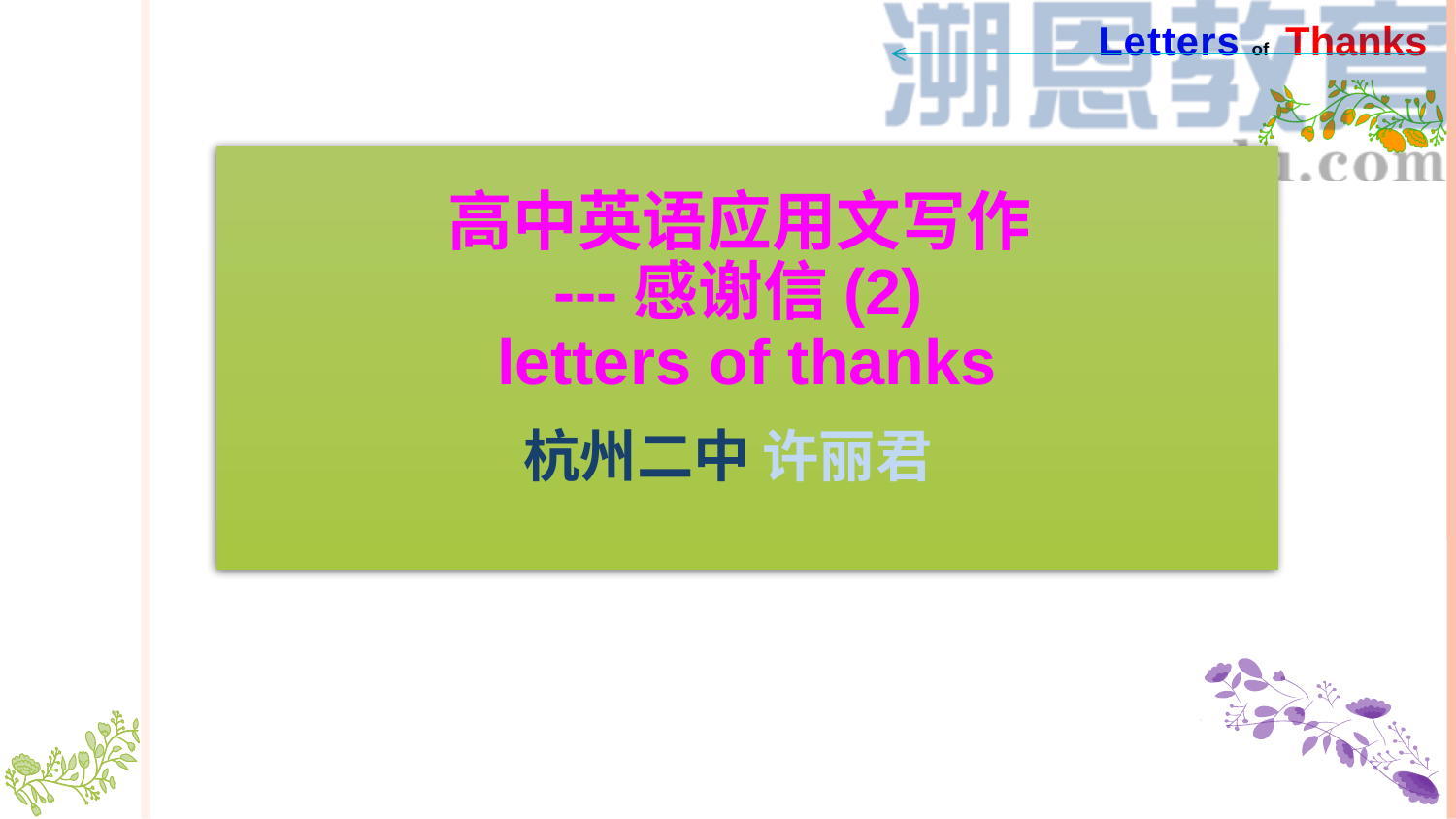

高中英语应用文写作
---感谢信(2)
letters of thanks

杭州二中 许丽君

2